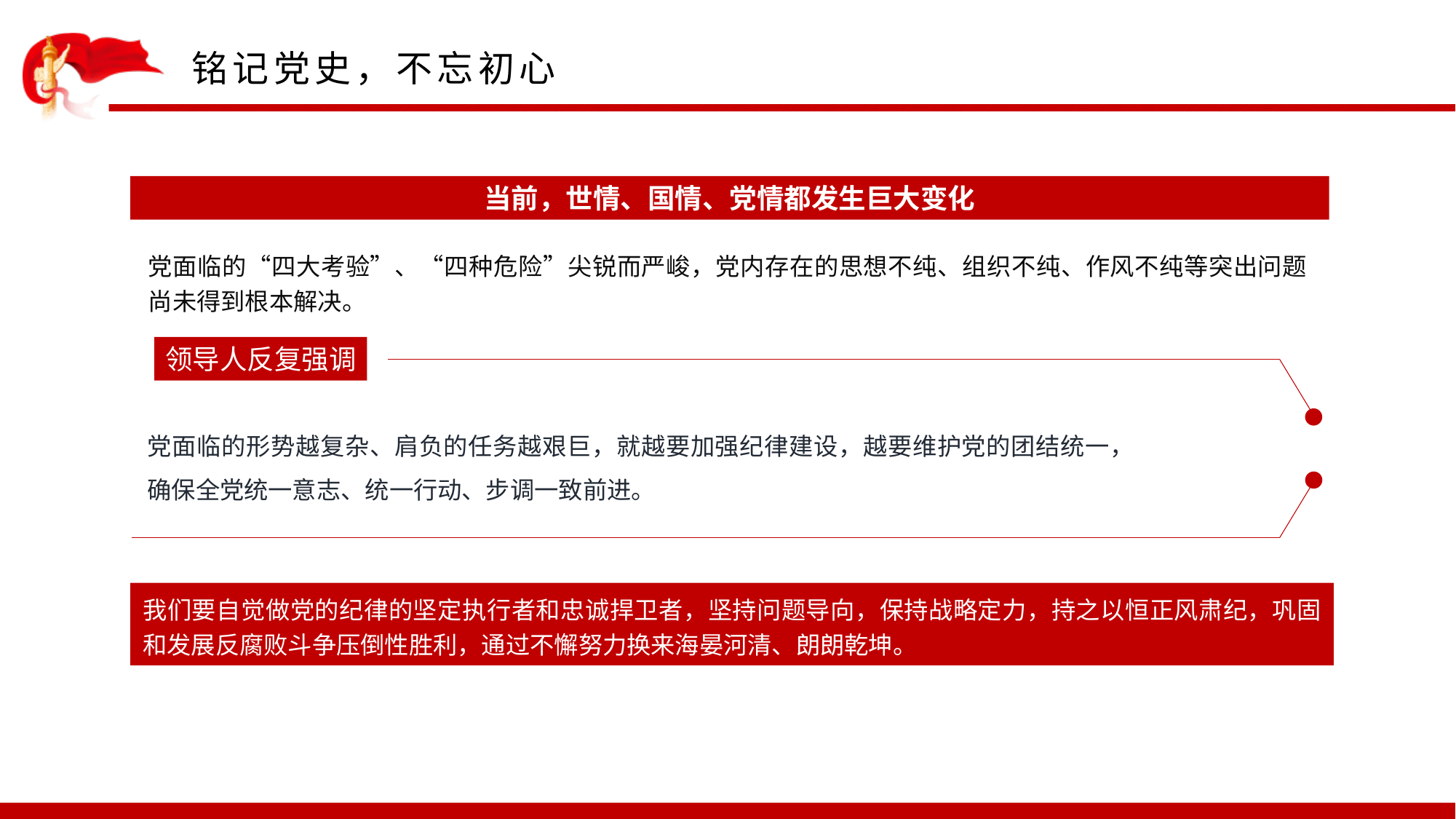

当前，世情、国情、党情都发生巨大变化
党面临的“四大考验”、“四种危险”尖锐而严峻，党内存在的思想不纯、组织不纯、作风不纯等突出问题尚未得到根本解决。
领导人反复强调

党面临的形势越复杂、肩负的任务越艰巨，就越要加强纪律建设，越要维护党的团结统一，确保全党统一意志、统一行动、步调一致前进。

我们要自觉做党的纪律的坚定执行者和忠诚捍卫者，坚持问题导向，保持战略定力，持之以恒正风肃纪，巩固和发展反腐败斗争压倒性胜利，通过不懈努力换来海晏河清、朗朗乾坤。